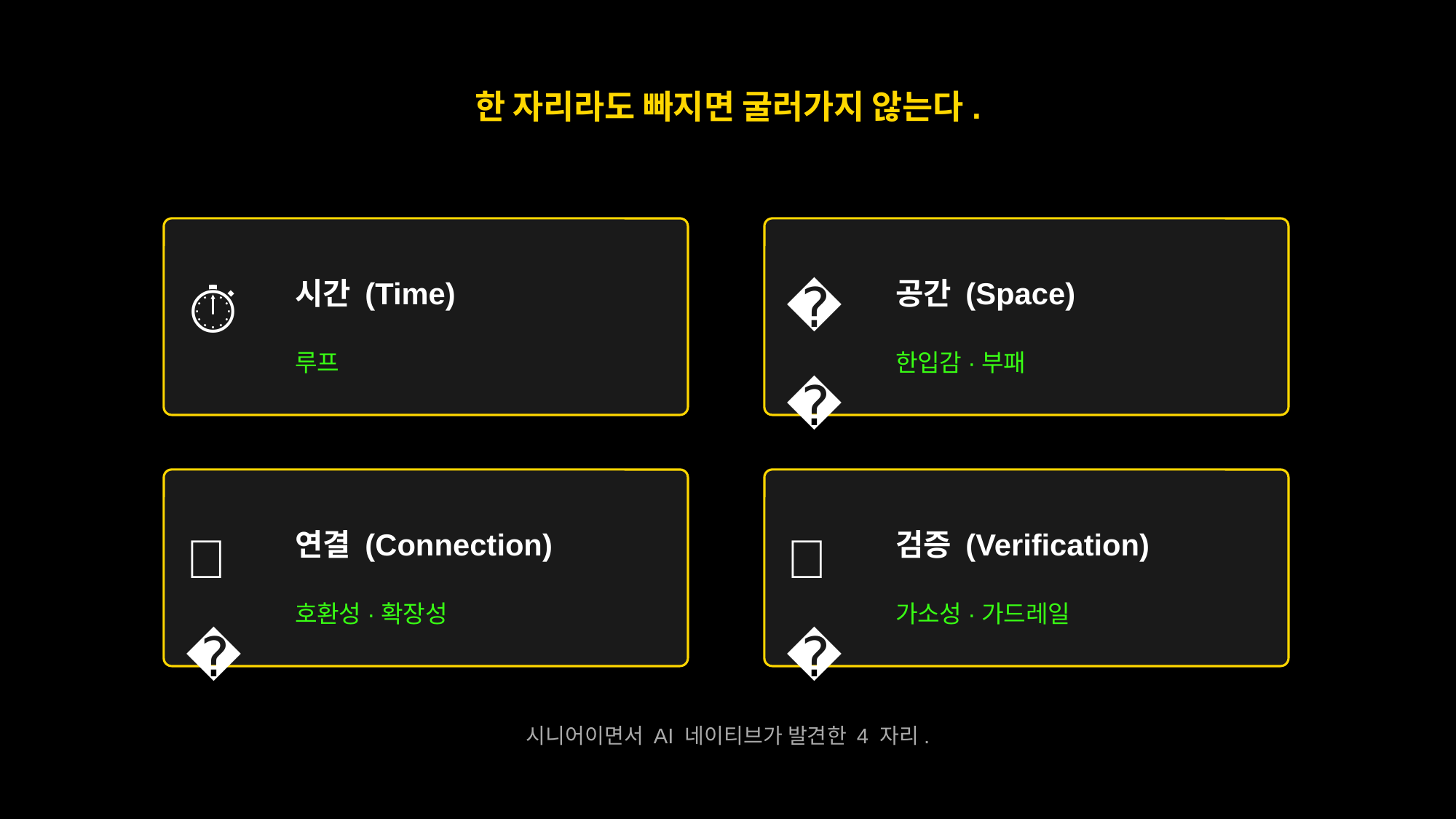

한 자리라도 빠지면 굴러가지 않는다.

⏱
📦
시간 (Time)
공간 (Space)
루프
한입감·부패

🔗
🛡
연결 (Connection)
검증 (Verification)
호환성·확장성
가소성·가드레일
시니어이면서 AI 네이티브가 발견한 4 자리.